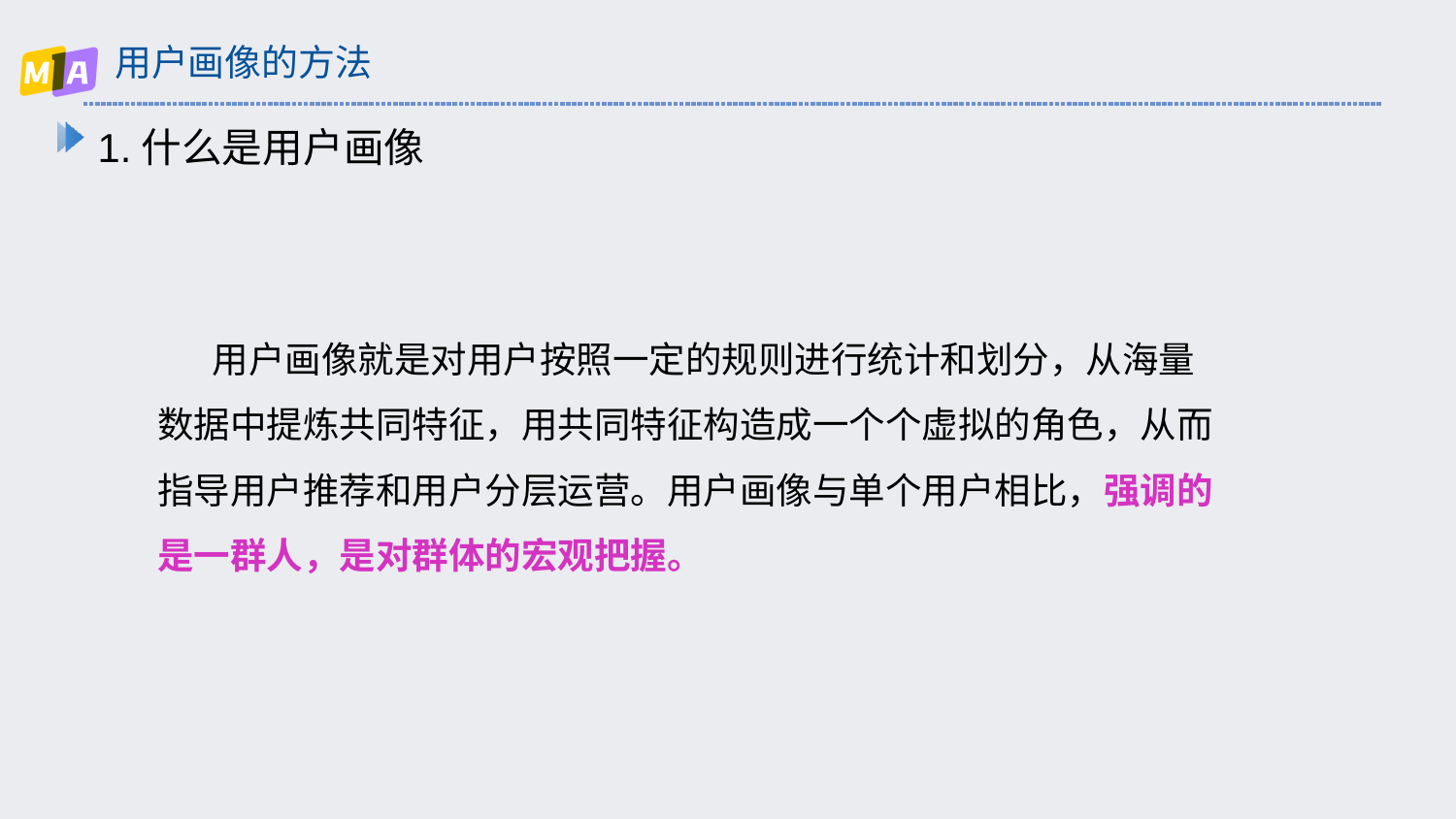

# 用户画像的方法
1.什么是用户画像
用户画像就是对用户按照一定的规则进行统计和划分，从海量数据中提炼共同特征，用共同特征构造成一个个虚拟的角色，从而指导用户推荐和用户分层运营。用户画像与单个用户相比，强调的是一群人，是对群体的宏观把握。